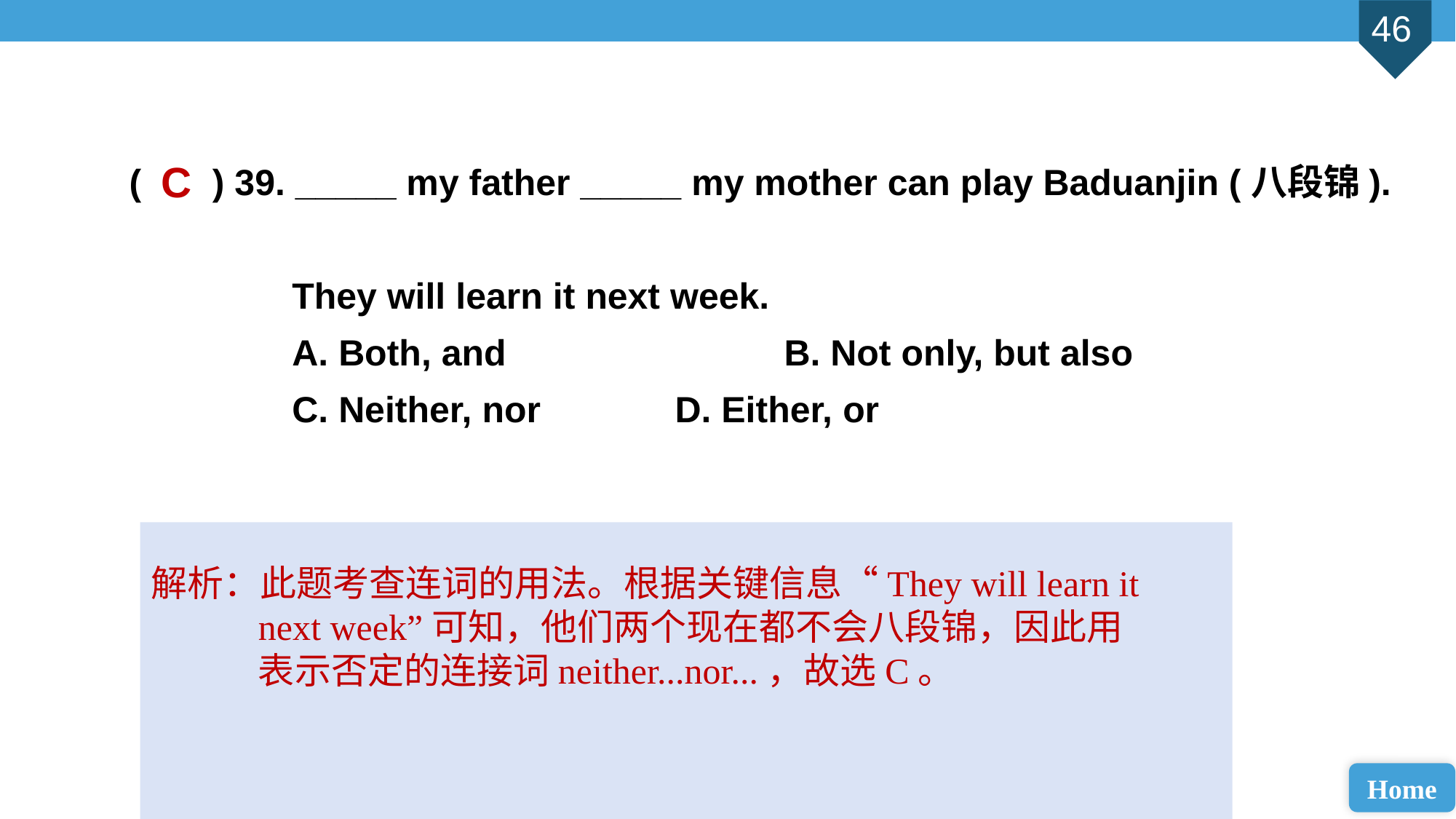

(       ) 39. _____ my father _____ my mother can play Baduanjin (八段锦).
                They will learn it next week.
                A. Both, and 			B. Not only, but also
                C. Neither, nor 		D. Either, or
C

解析：此题考查连词的用法。根据关键信息“They will learn it next week”可知，他们两个现在都不会八段锦，因此用表示否定的连接词neither...nor...，故选C。